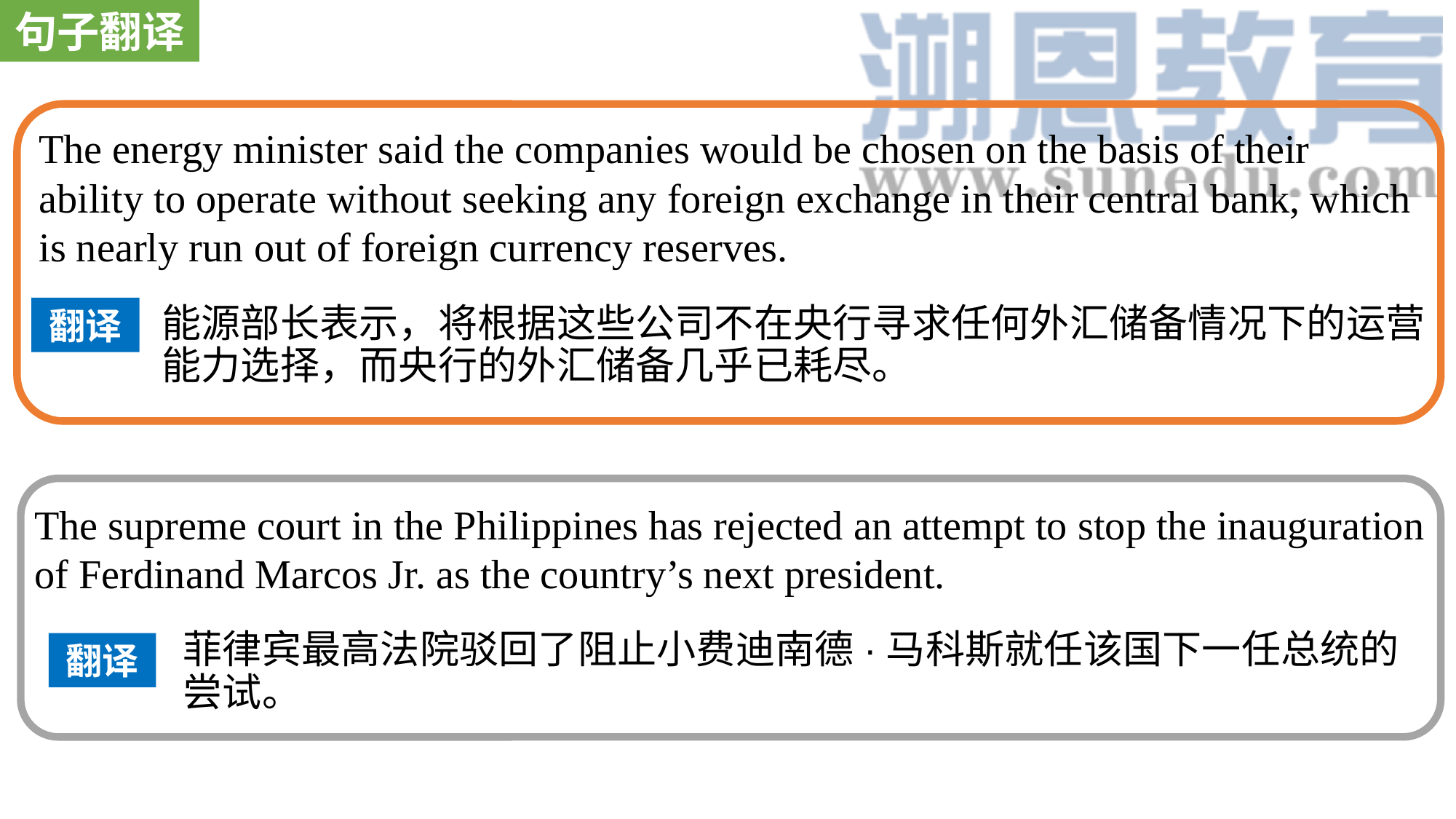

句子翻译

The energy minister said the companies would be chosen on the basis of their ability to operate without seeking any foreign exchange in their central bank, which is nearly run out of foreign currency reserves.
翻译
能源部长表示，将根据这些公司不在央行寻求任何外汇储备情况下的运营能力选择，而央行的外汇储备几乎已耗尽。

The supreme court in the Philippines has rejected an attempt to stop the inauguration of Ferdinand Marcos Jr. as the country’s next president.
菲律宾最高法院驳回了阻止小费迪南德·马科斯就任该国下一任总统的尝试。
翻译